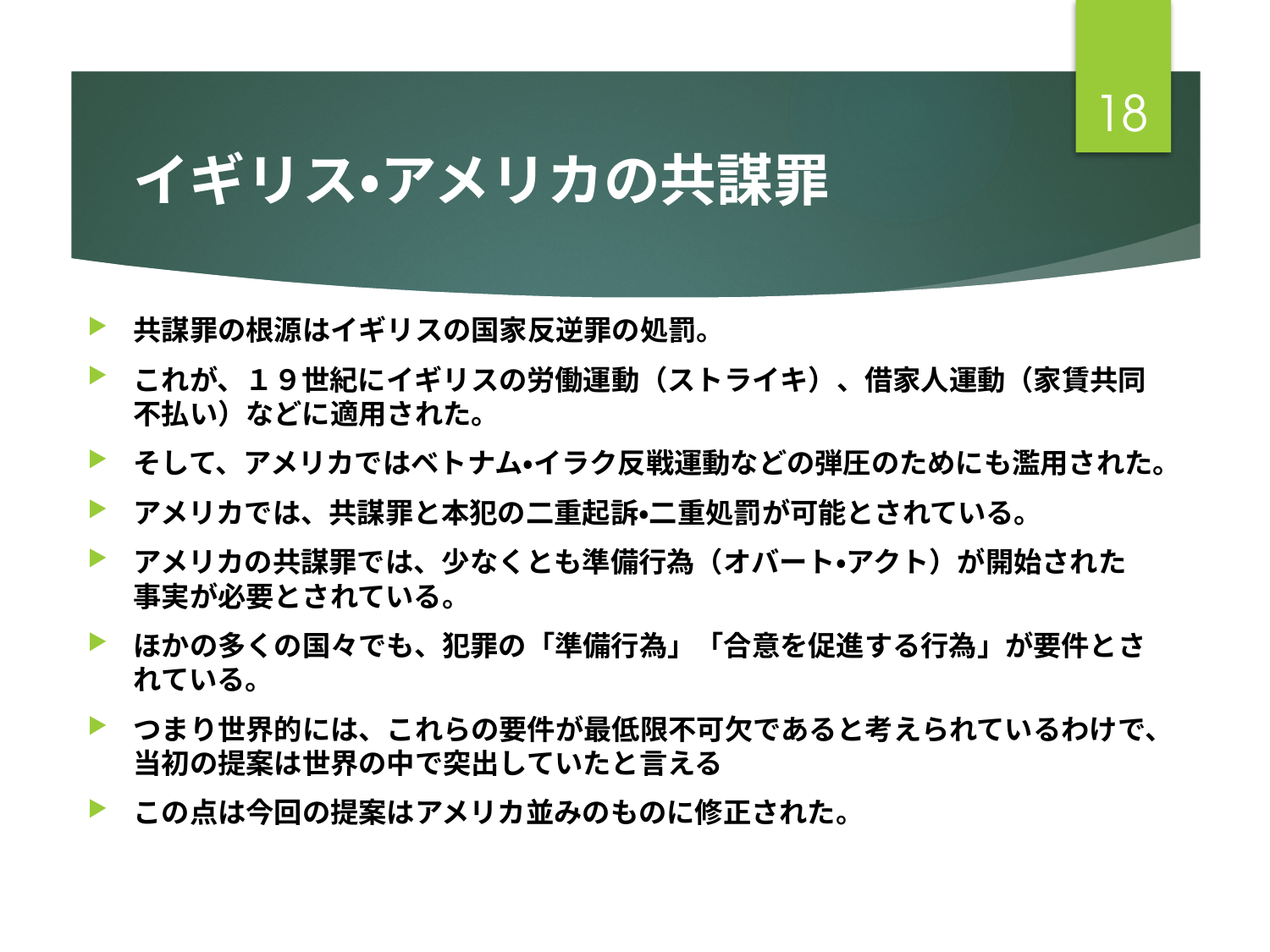

18
# イギリス・アメリカの共謀罪
共謀罪の根源はイギリスの国家反逆罪の処罰。
これが、１９世紀にイギリスの労働運動（ストライキ）、借家人運動（家賃共同不払い）などに適用された。
そして、アメリカではベトナム・イラク反戦運動などの弾圧のためにも濫用された。
アメリカでは、共謀罪と本犯の二重起訴・二重処罰が可能とされている。
アメリカの共謀罪では、少なくとも準備行為（オバート・アクト）が開始された事実が必要とされている。
ほかの多くの国々でも、犯罪の「準備行為」「合意を促進する行為」が要件とされている。
つまり世界的には、これらの要件が最低限不可欠であると考えられているわけで、当初の提案は世界の中で突出していたと言える
この点は今回の提案はアメリカ並みのものに修正された。